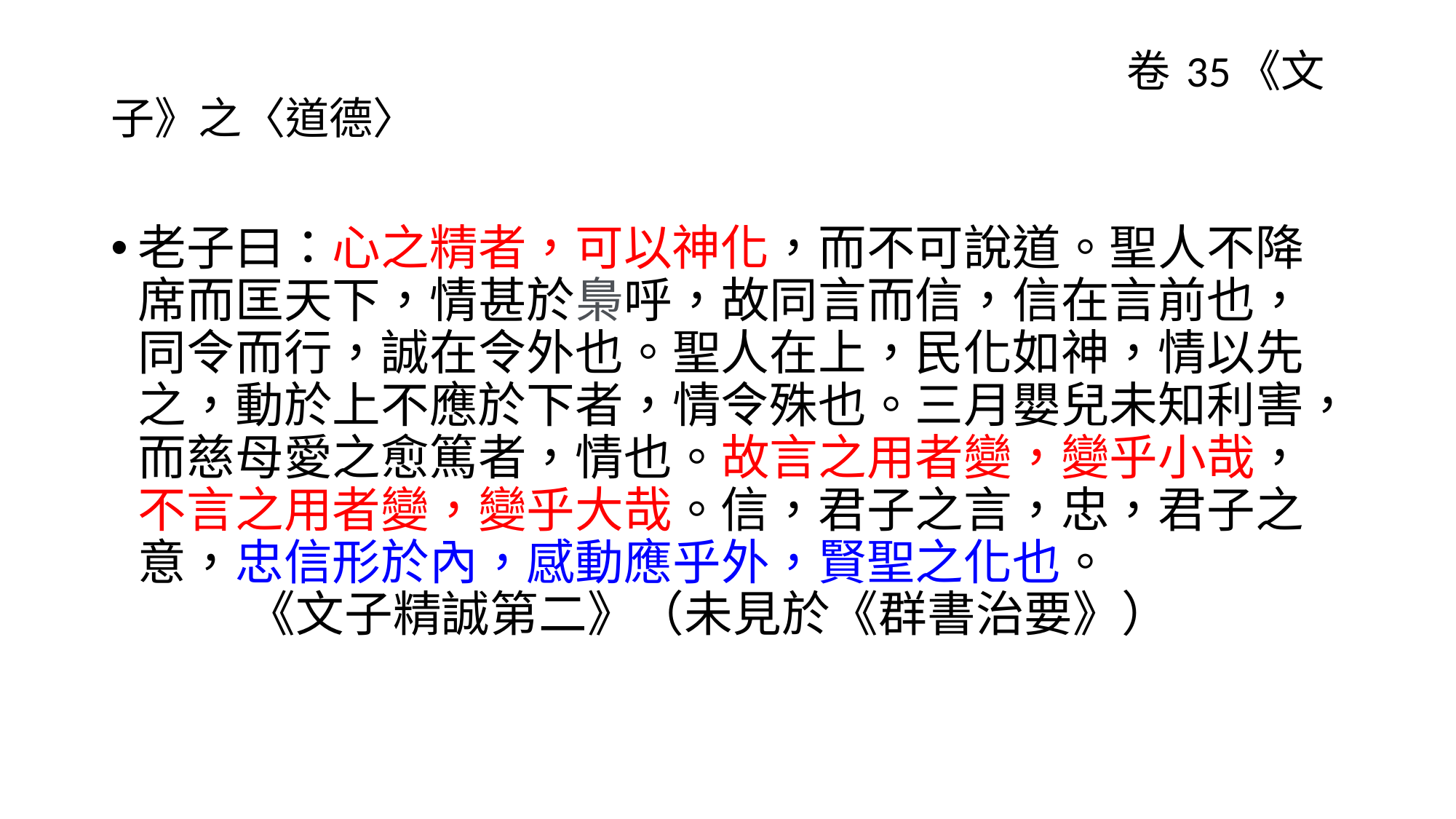

# 卷 35《文子》之〈道德〉
老子曰：心之精者，可以神化，而不可說道。聖人不降席而匡天下，情甚於梟呼，故同言而信，信在言前也，同令而行，誠在令外也。聖人在上，民化如神，情以先之，動於上不應於下者，情令殊也。三月嬰兒未知利害，而慈母愛之愈篤者，情也。故言之用者變，變乎小哉，不言之用者變，變乎大哉。信，君子之言，忠，君子之意，忠信形於內，感動應乎外，賢聖之化也。                                《文子精誠第二》（未見於《群書治要》）